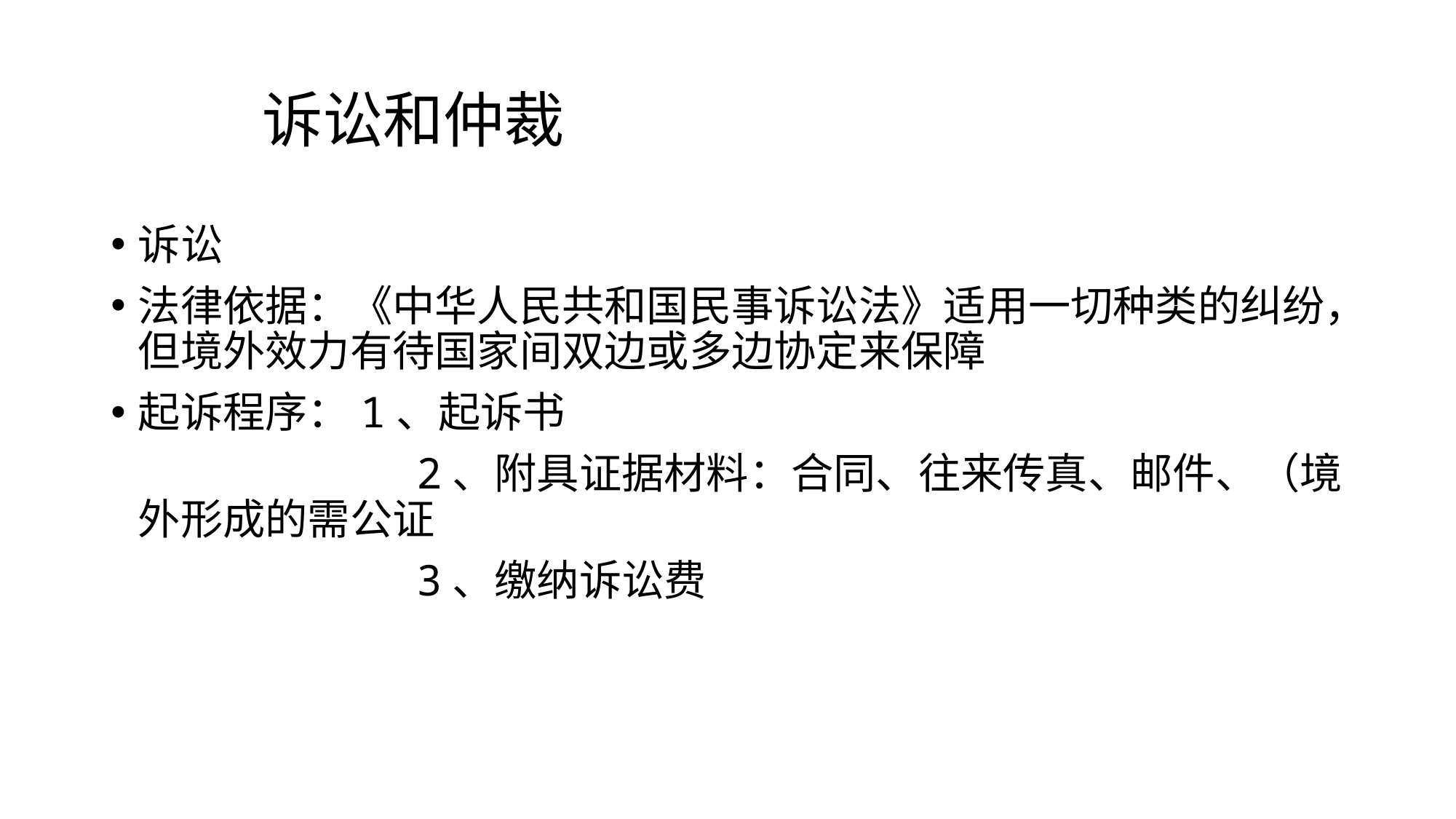

# 诉讼和仲裁
诉讼
法律依据：《中华人民共和国民事诉讼法》适用一切种类的纠纷，但境外效力有待国家间双边或多边协定来保障
起诉程序：1、起诉书
            2、附具证据材料：合同、往来传真、邮件、（境外形成的需公证
            3、缴纳诉讼费